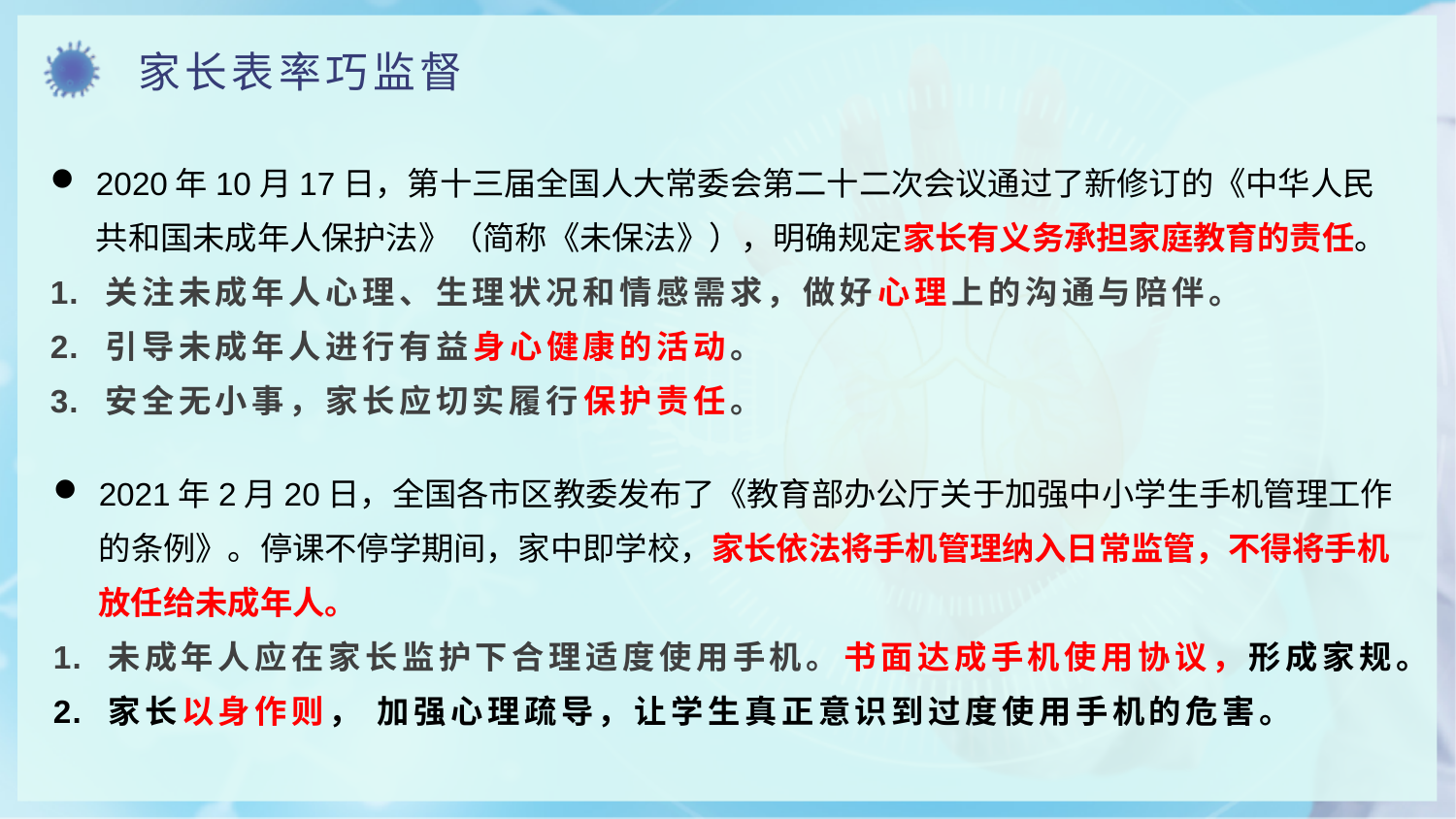

# 家长表率巧监督
2020年10月17日，第十三届全国人大常委会第二十二次会议通过了新修订的《中华人民共和国未成年人保护法》（简称《未保法》），明确规定家长有义务承担家庭教育的责任。
关注未成年人心理、生理状况和情感需求，做好心理上的沟通与陪伴。
引导未成年人进行有益身心健康的活动。
安全无小事，家长应切实履行保护责任。
2021年2月20日，全国各市区教委发布了《教育部办公厅关于加强中小学生手机管理工作的条例》。停课不停学期间，家中即学校，家长依法将手机管理纳入日常监管，不得将手机放任给未成年人。
未成年人应在家长监护下合理适度使用手机。书面达成手机使用协议，形成家规。
家长以身作则， 加强心理疏导，让学生真正意识到过度使用手机的危害。